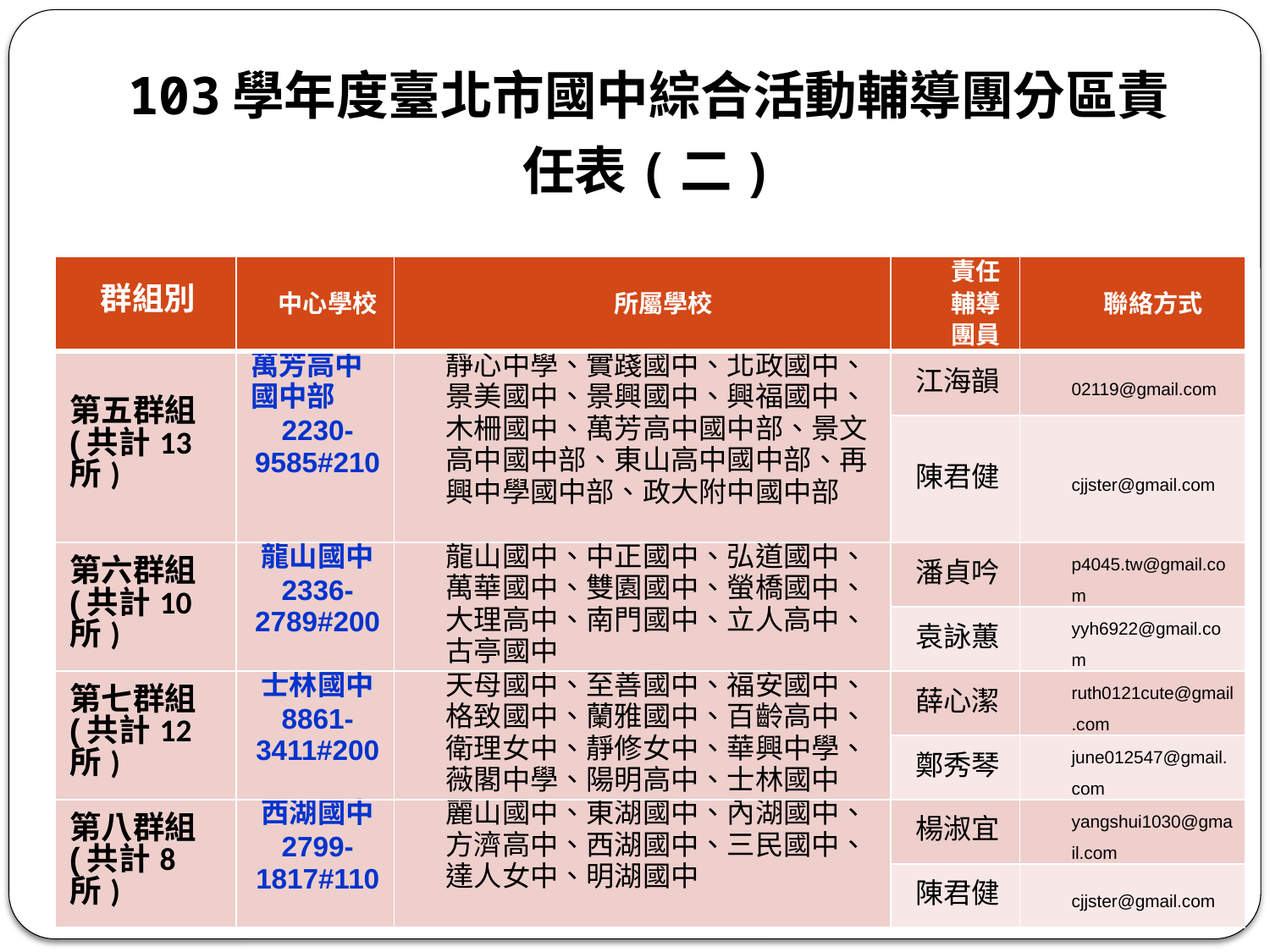

103學年度臺北市國中綜合活動輔導團分區責任表(二)
| 群組別 | 中心學校 | 所屬學校 | 責任輔導團員 | 聯絡方式 |
| --- | --- | --- | --- | --- |
| 第五群組 (共計13所) | 萬芳高中國中部 2230-9585#210 | 靜心中學、實踐國中、北政國中、景美國中、景興國中、興福國中、木柵國中、萬芳高中國中部、景文高中國中部、東山高中國中部、再興中學國中部、政大附中國中部 | 江海韻 | 02119@gmail.com |
|  |  |  | 陳君健 | cjjster@gmail.com |
| 第六群組 (共計10所) | 龍山國中 2336-2789#200 | 龍山國中、中正國中、弘道國中、萬華國中、雙園國中、螢橋國中、大理高中、南門國中、立人高中、古亭國中 | 潘貞吟 | p4045.tw@gmail.com |
|  |  |  | 袁詠蕙 | yyh6922@gmail.com |
| 第七群組 (共計12所) | 士林國中 8861-3411#200 | 天母國中、至善國中、福安國中、格致國中、蘭雅國中、百齡高中、衛理女中、靜修女中、華興中學、薇閣中學、陽明高中、士林國中 | 薛心潔 | ruth0121cute@gmail.com |
|  |  |  | 鄭秀琴 | june012547@gmail.com |
| 第八群組 (共計8所) | 西湖國中 2799-1817#110 | 麗山國中、東湖國中、內湖國中、方濟高中、西湖國中、三民國中、達人女中、明湖國中 | 楊淑宜 | yangshui1030@gmail.com |
|  |  |  | 陳君健 | cjjster@gmail.com |